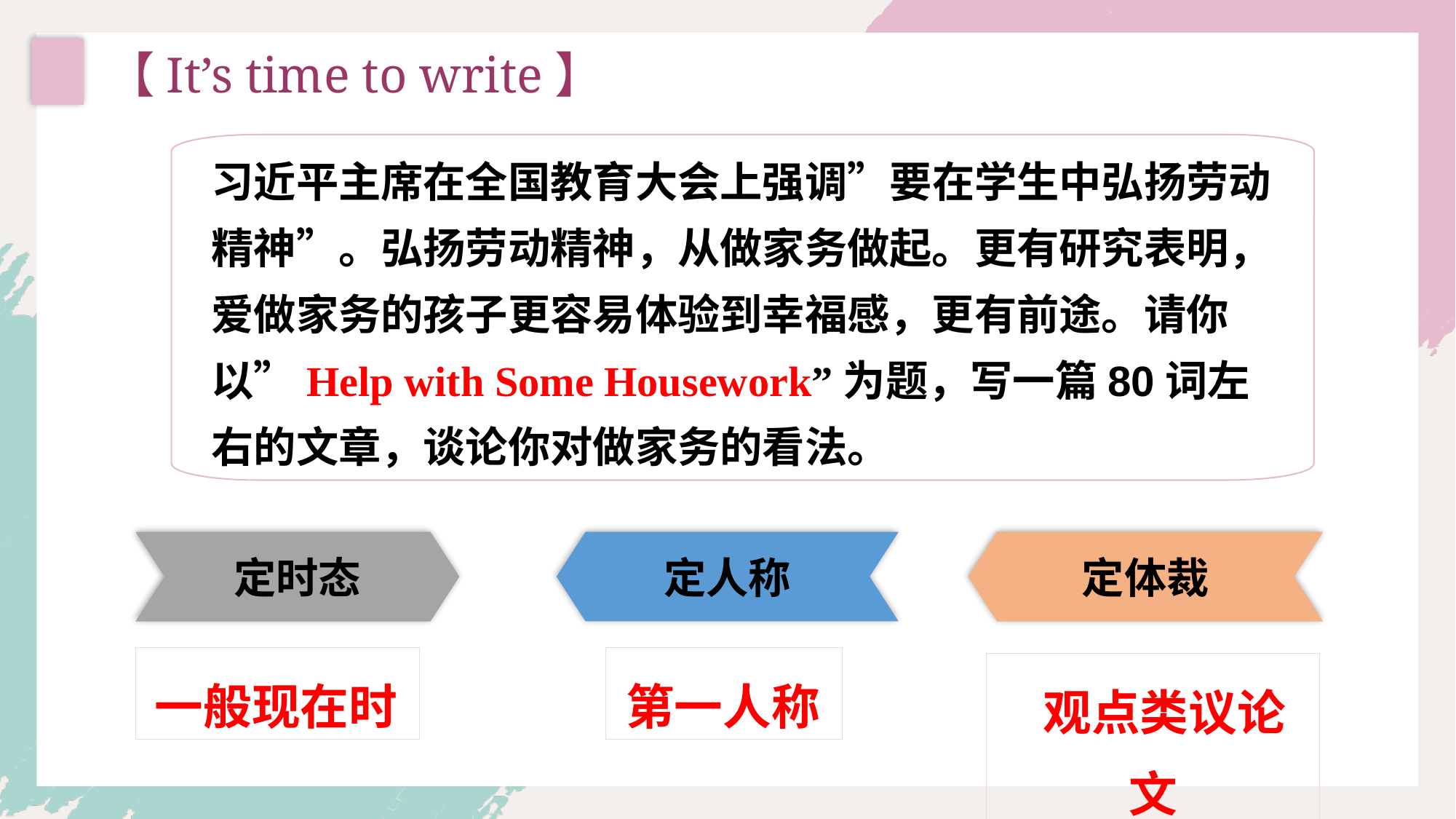

【It’s time to write】

习近平主席在全国教育大会上强调”要在学生中弘扬劳动精神”。弘扬劳动精神，从做家务做起。更有研究表明，爱做家务的孩子更容易体验到幸福感，更有前途。请你以”Help with Some Housework”为题，写一篇80词左右的文章，谈论你对做家务的看法。
定人称
定体裁
定时态
 一般现在时
 第一人称
 观点类议论文